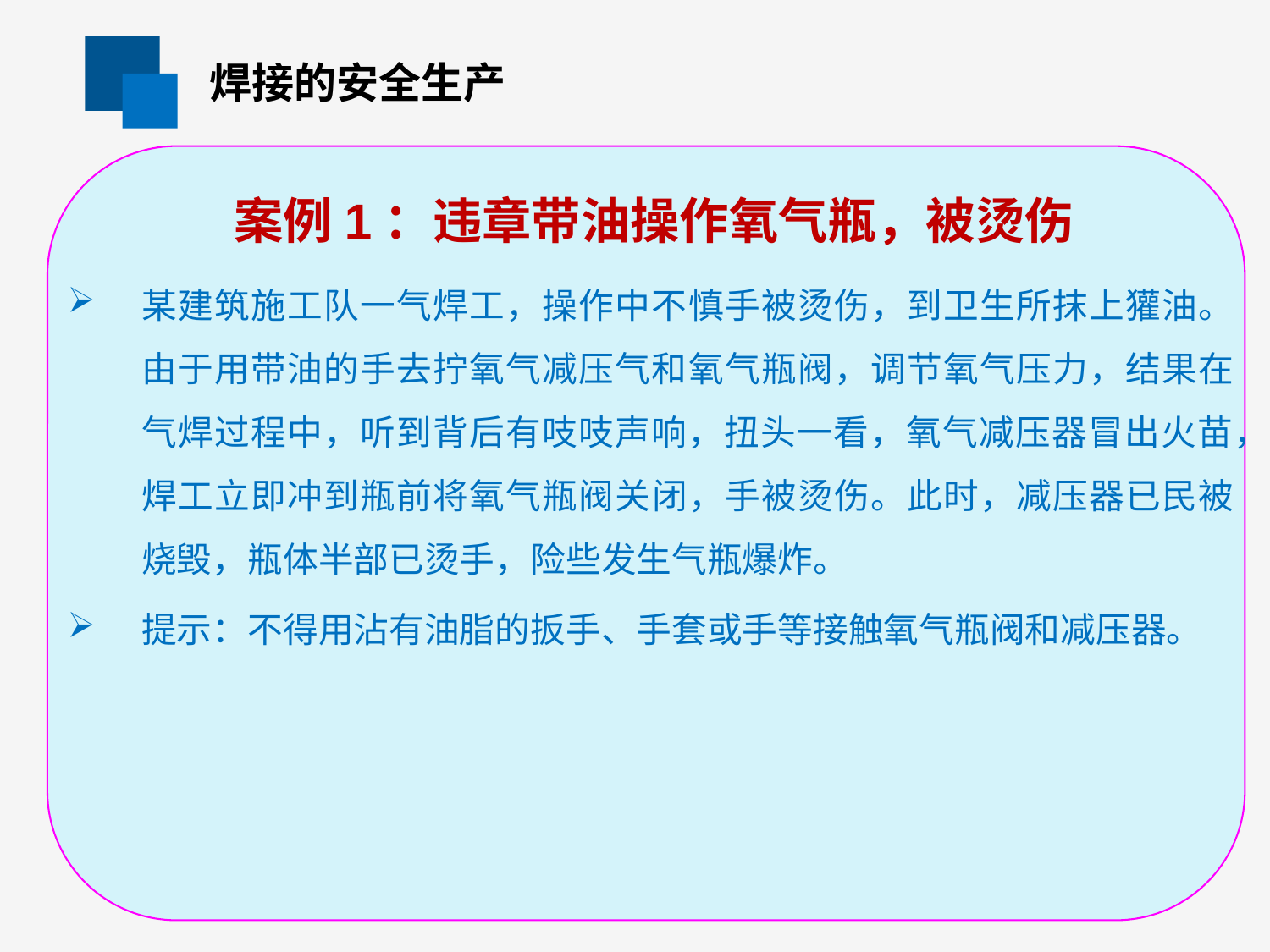

焊接的安全生产

案例1：违章带油操作氧气瓶，被烫伤
某建筑施工队一气焊工，操作中不慎手被烫伤，到卫生所抹上獾油。由于用带油的手去拧氧气减压气和氧气瓶阀，调节氧气压力，结果在气焊过程中，听到背后有吱吱声响，扭头一看，氧气减压器冒出火苗，焊工立即冲到瓶前将氧气瓶阀关闭，手被烫伤。此时，减压器已民被烧毁，瓶体半部已烫手，险些发生气瓶爆炸。
提示：不得用沾有油脂的扳手、手套或手等接触氧气瓶阀和减压器。